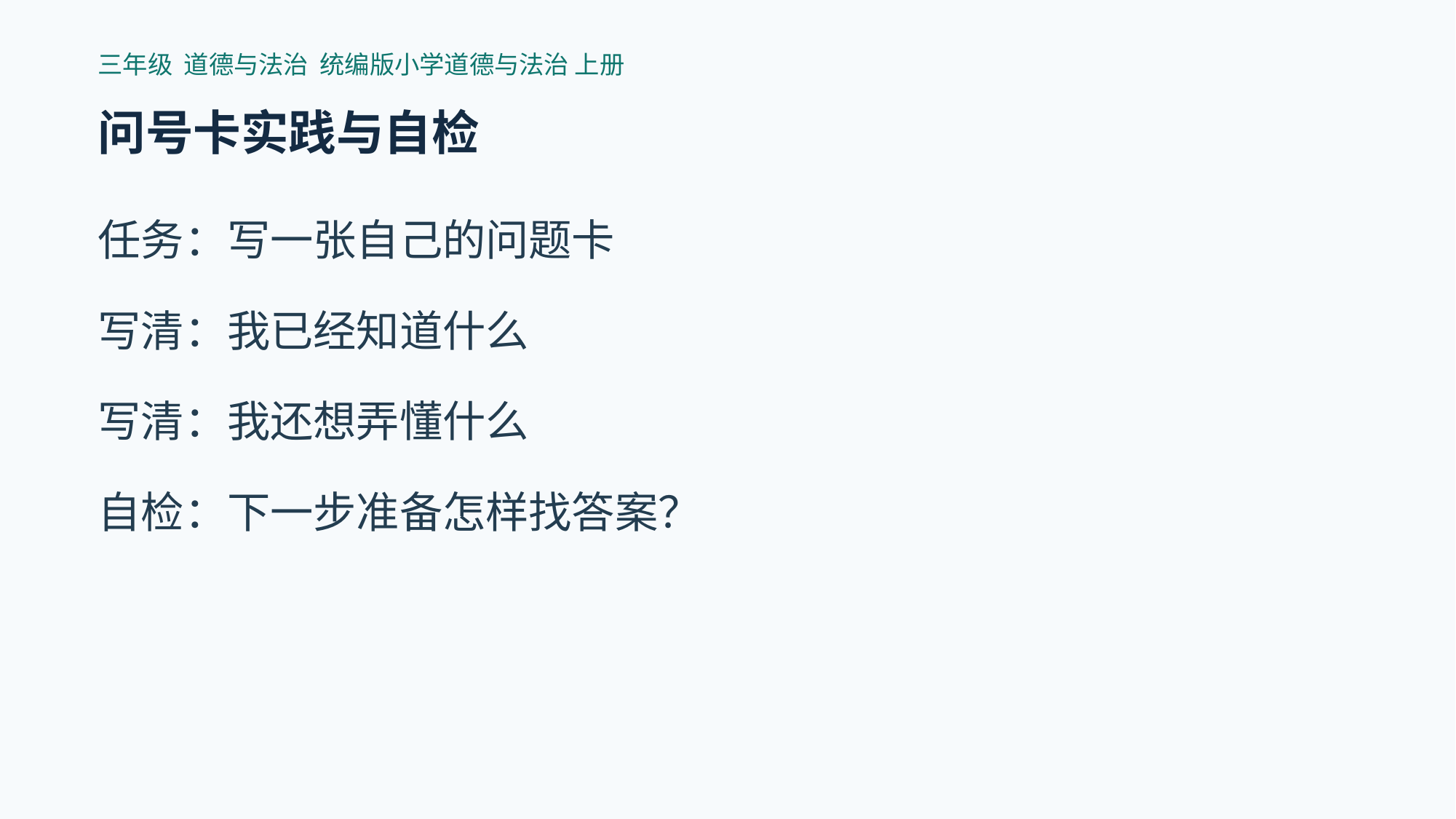

三年级  道德与法治  统编版小学道德与法治 上册
问号卡实践与自检
任务：写一张自己的问题卡
写清：我已经知道什么
写清：我还想弄懂什么
自检：下一步准备怎样找答案？